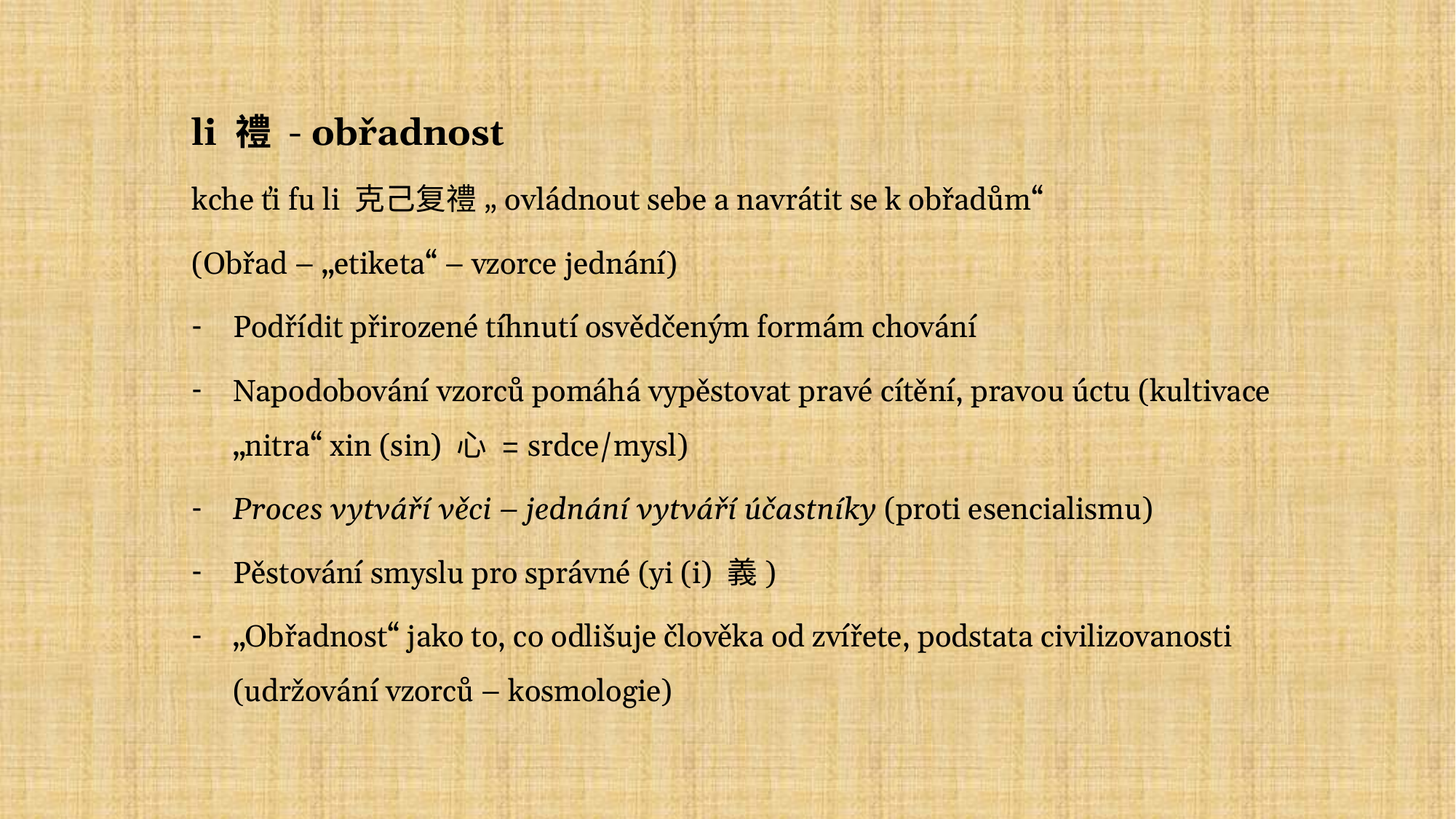

li 禮 - obřadnost
kche ťi fu li 克己复禮 „ovládnout sebe a navrátit se k obřadům“
(Obřad – „etiketa“ – vzorce jednání)
Podřídit přirozené tíhnutí osvědčeným formám chování
Napodobování vzorců pomáhá vypěstovat pravé cítění, pravou úctu (kultivace „nitra“ xin (sin) 心 = srdce/mysl)
Proces vytváří věci – jednání vytváří účastníky (proti esencialismu)
Pěstování smyslu pro správné (yi (i) 義)
„Obřadnost“ jako to, co odlišuje člověka od zvířete, podstata civilizovanosti (udržování vzorců – kosmologie)